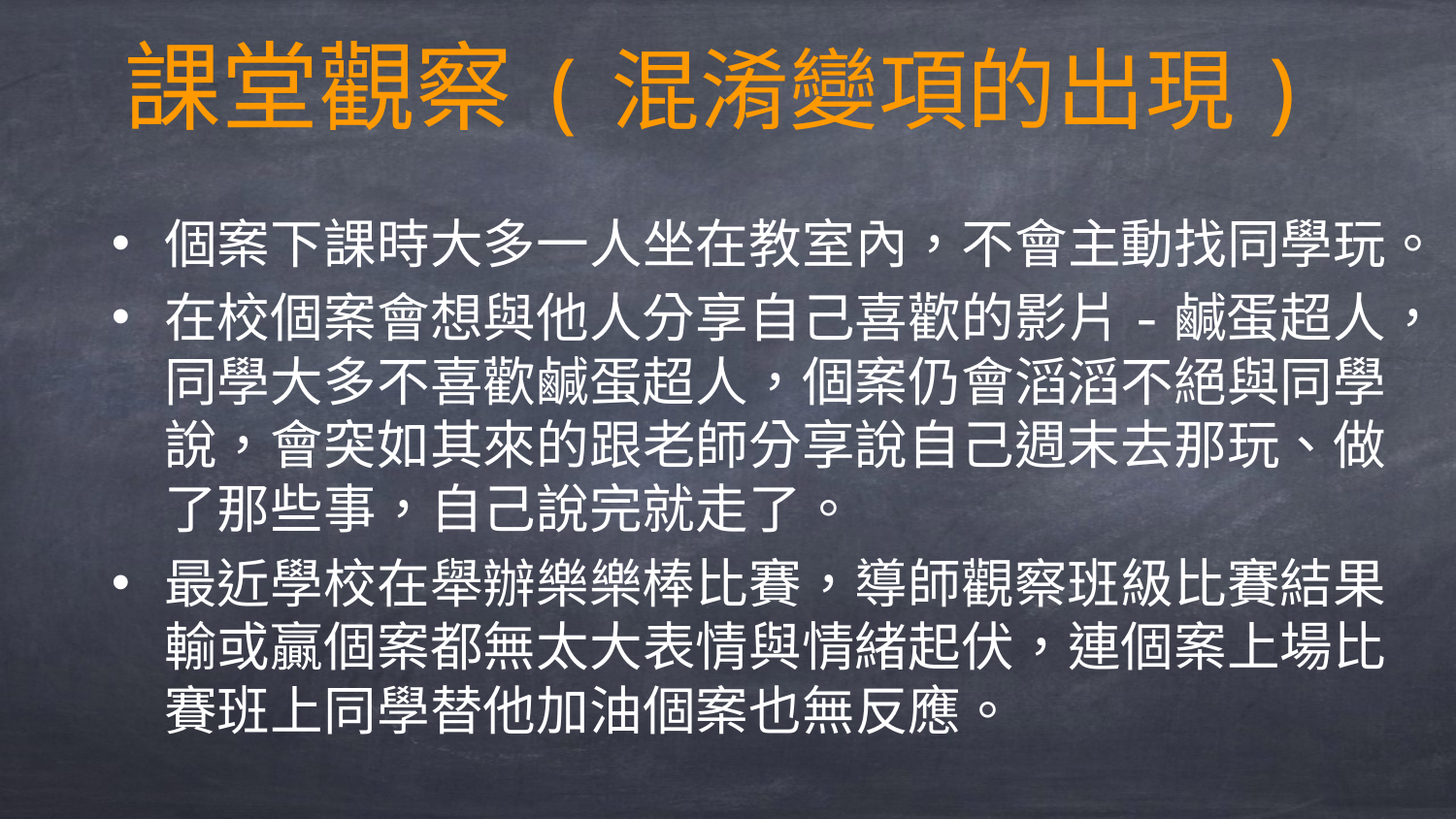

# 課堂觀察(混淆變項的出現)
個案下課時大多一人坐在教室內，不會主動找同學玩。
在校個案會想與他人分享自己喜歡的影片-鹹蛋超人，同學大多不喜歡鹹蛋超人，個案仍會滔滔不絕與同學說，會突如其來的跟老師分享說自己週末去那玩、做了那些事，自己說完就走了。
最近學校在舉辦樂樂棒比賽，導師觀察班級比賽結果輸或贏個案都無太大表情與情緒起伏，連個案上場比賽班上同學替他加油個案也無反應。